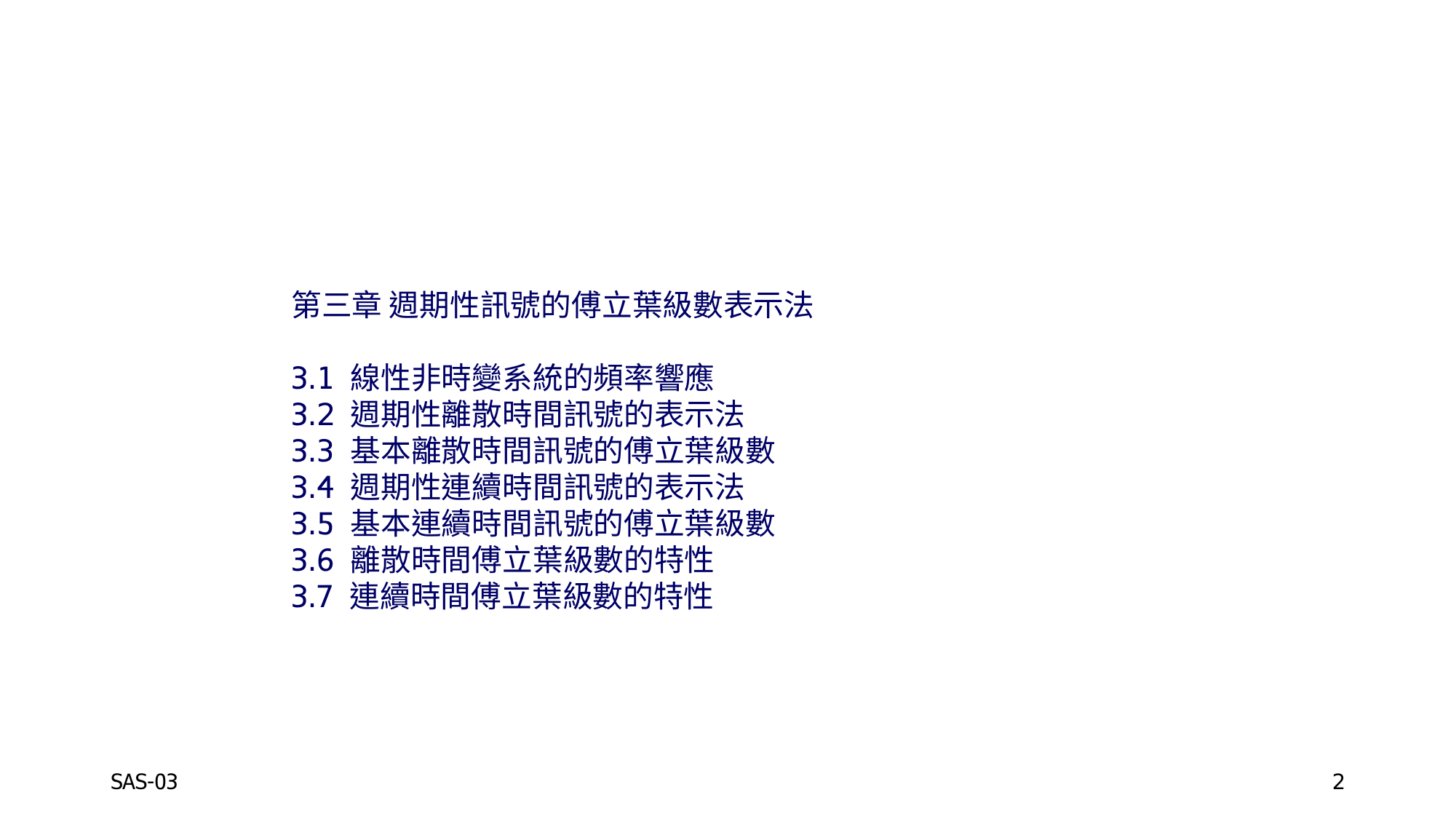

第三章 週期性訊號的傅立葉級數表示法

3.1 線性非時變系統的頻率響應
3.2 週期性離散時間訊號的表示法
3.3 基本離散時間訊號的傅立葉級數
3.4 週期性連續時間訊號的表示法
3.5 基本連續時間訊號的傅立葉級數
3.6 離散時間傅立葉級數的特性
3.7 連續時間傅立葉級數的特性

SAS-03
2